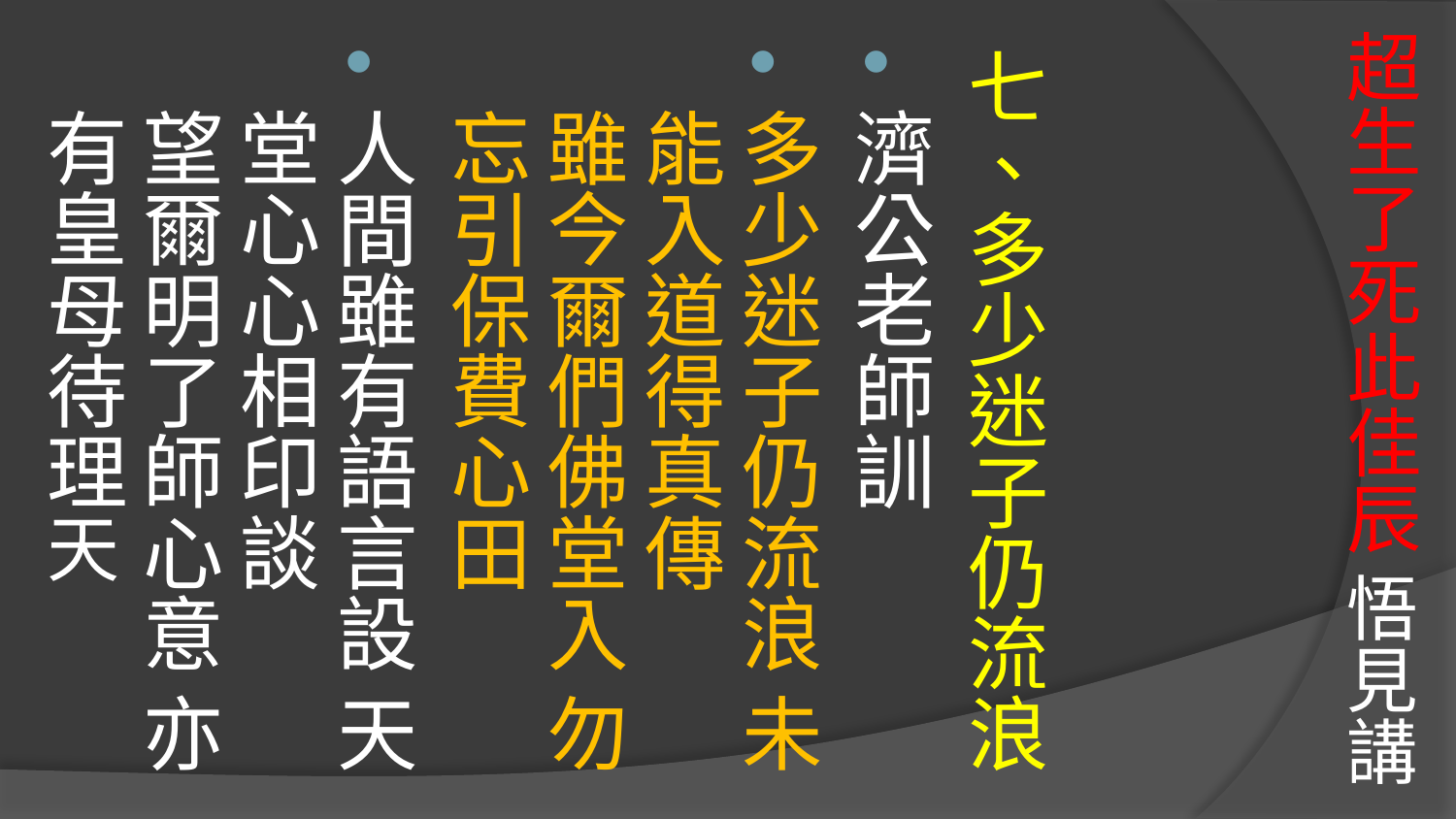

# 超生了死此佳辰 悟見講
七、多少迷子仍流浪
濟公老師訓
多少迷子仍流浪 未能入道得真傳
雖今爾們佛堂入 勿忘引保費心田
人間雖有語言設 天堂心心相印談
望爾明了師心意 亦有皇母待理天